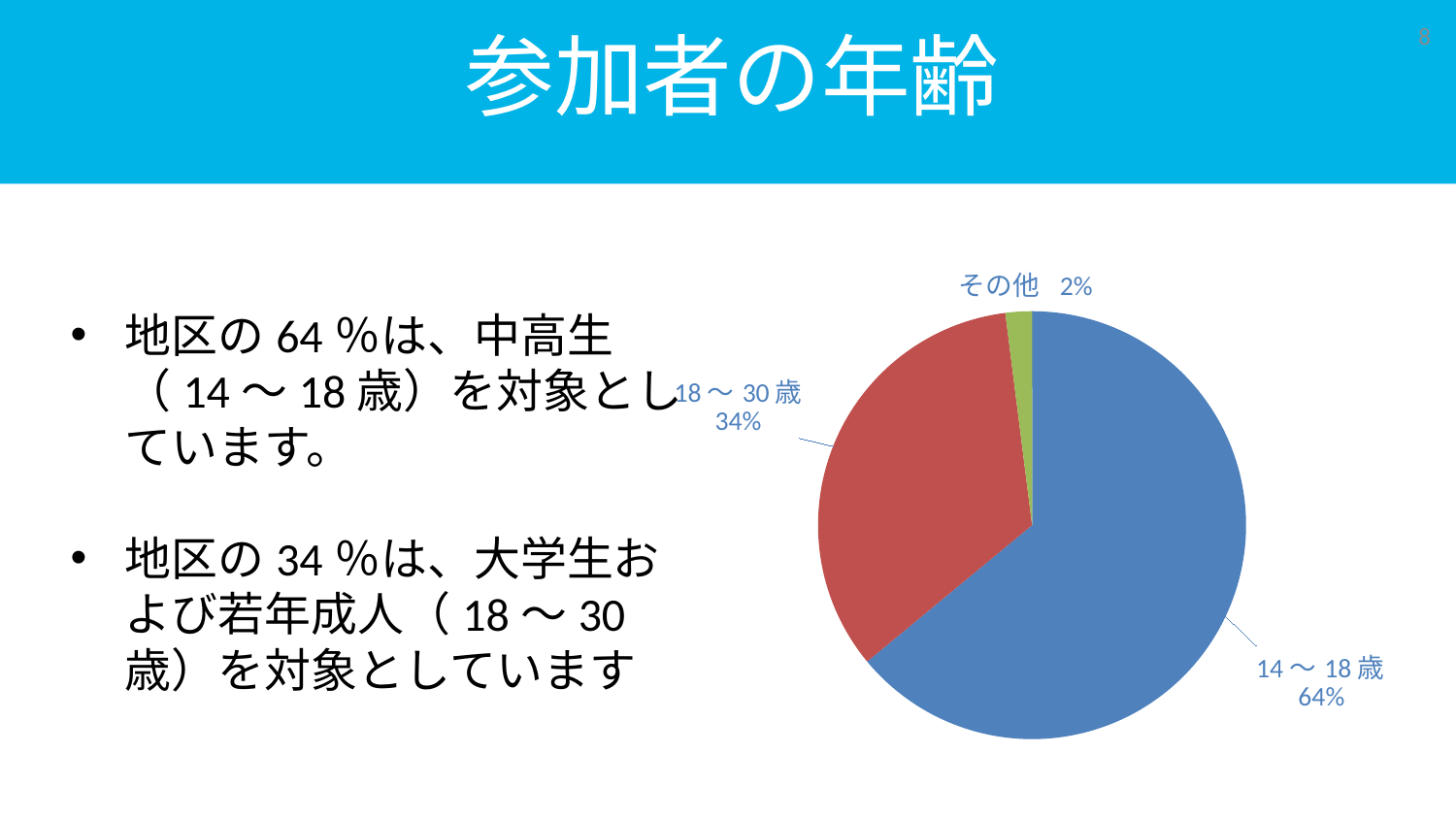

# 参加者の年齢
8

### Chart

| Category | Column1 |
|---|---|
| Secondary students | 64.0 |
| University students and young adults | 34.0 |
| Other | 2.0 |
地区の64％は、中高生（14～18歳）を対象としています。

地区の34％は、大学生および若年成人（18～30歳）を対象としています